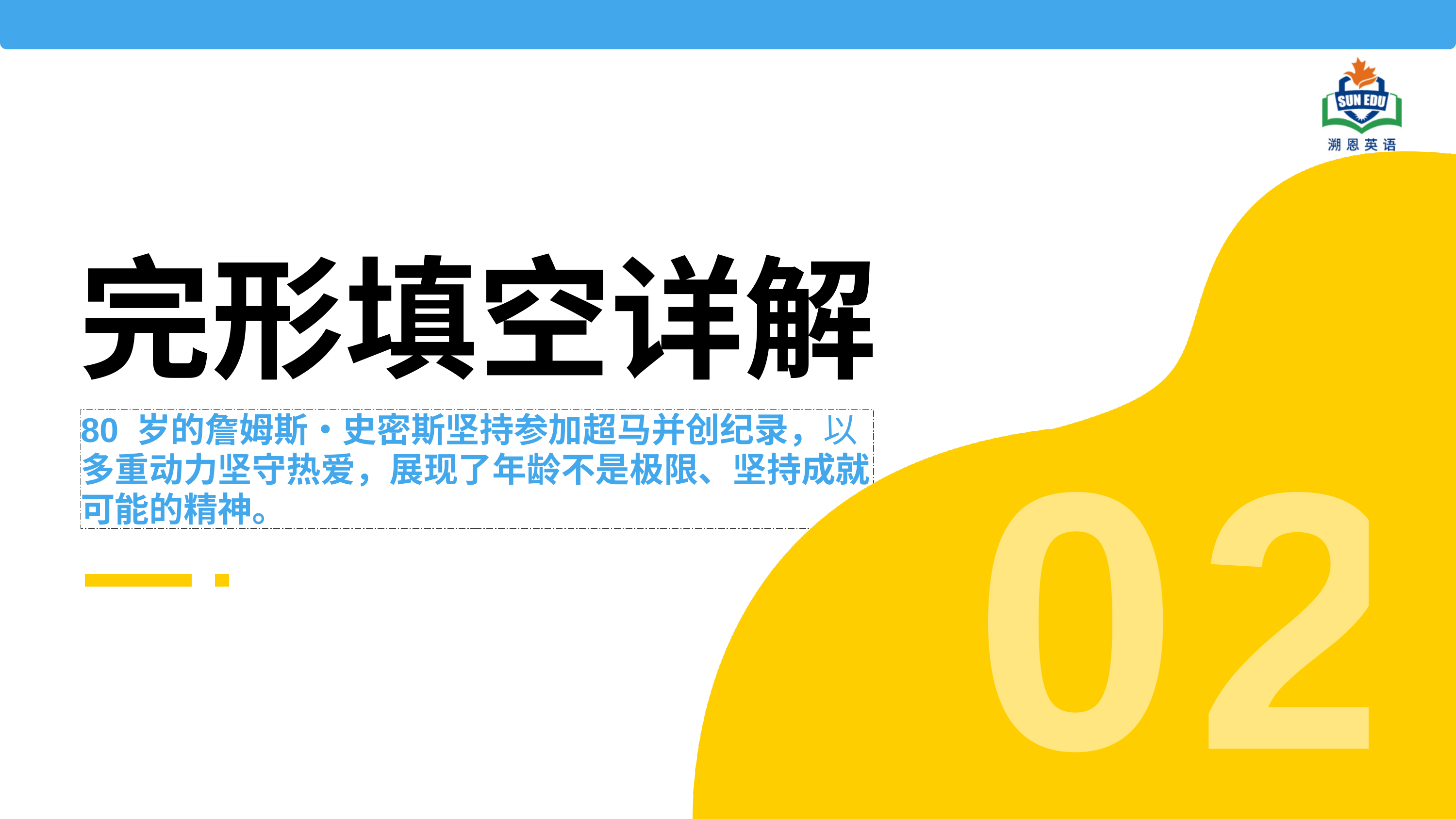

完形填空详解
02
80 岁的詹姆斯・史密斯坚持参加超马并创纪录，以多重动力坚守热爱，展现了年龄不是极限、坚持成就可能的精神。